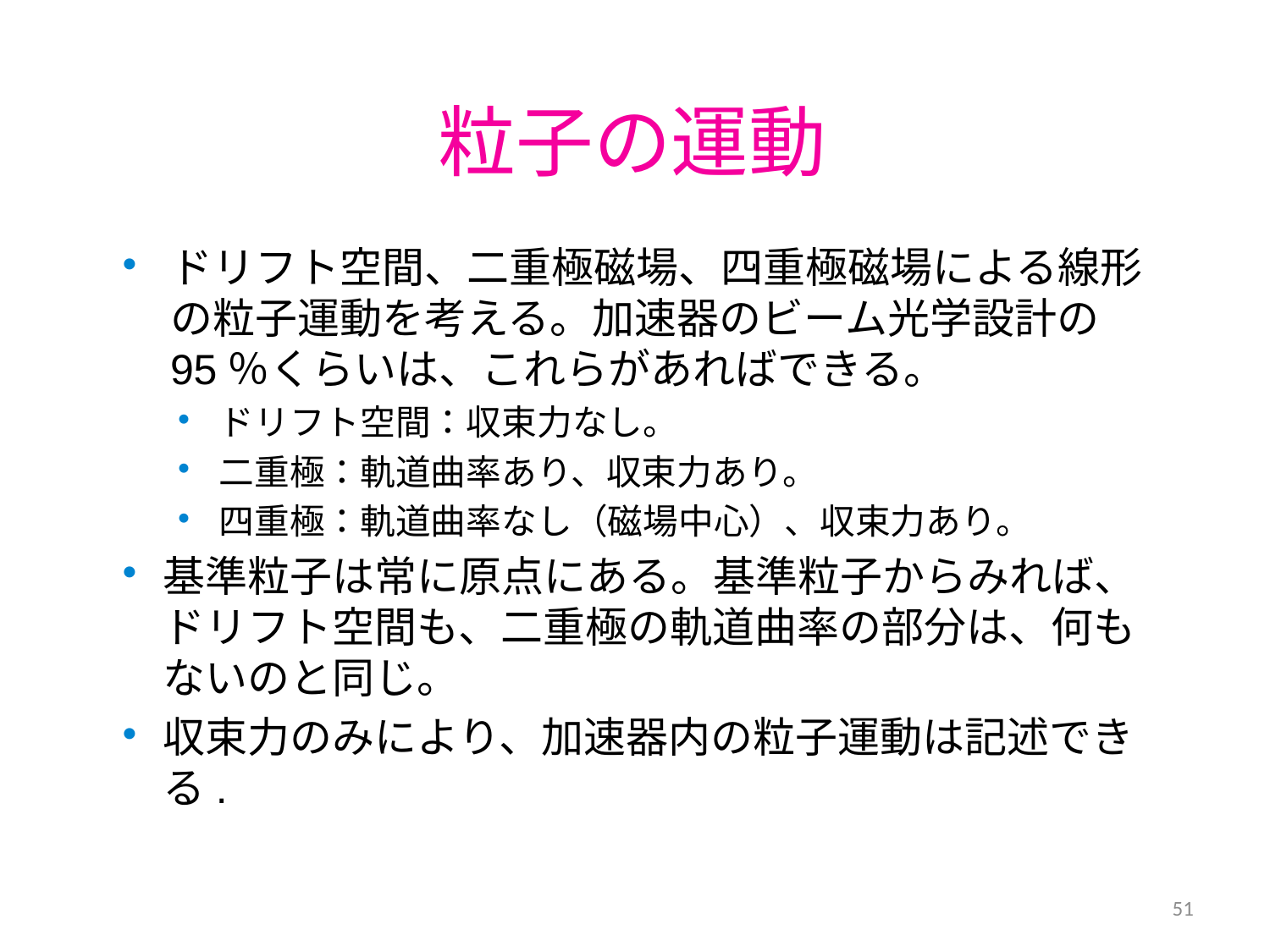

# 粒子の運動
ドリフト空間、二重極磁場、四重極磁場による線形の粒子運動を考える。加速器のビーム光学設計の95％くらいは、これらがあればできる。
ドリフト空間：収束力なし。
二重極：軌道曲率あり、収束力あり。
四重極：軌道曲率なし（磁場中心）、収束力あり。
基準粒子は常に原点にある。基準粒子からみれば、ドリフト空間も、二重極の軌道曲率の部分は、何もないのと同じ。
収束力のみにより、加速器内の粒子運動は記述できる.
51